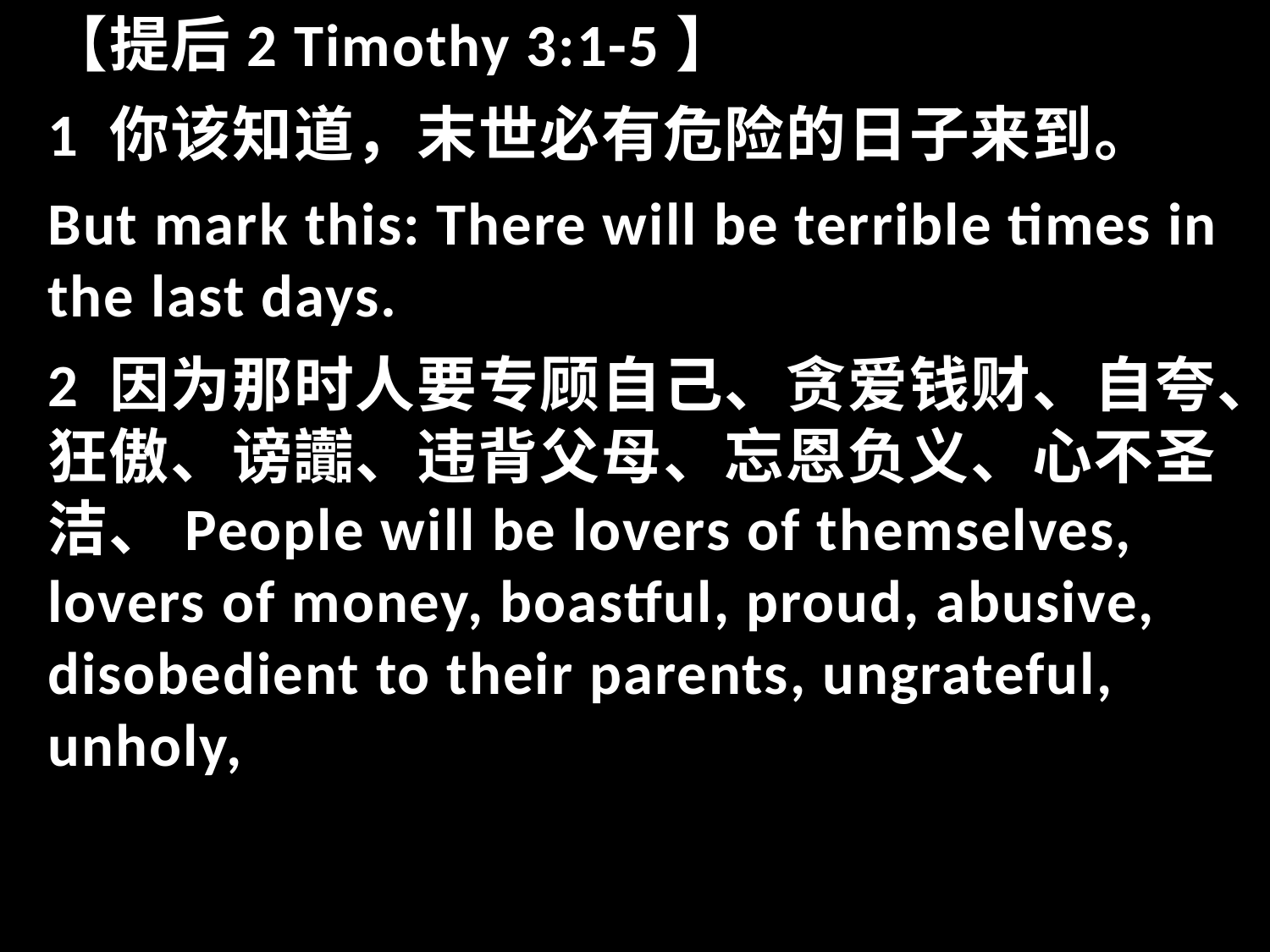

【提后2 Timothy 3:1-5】
1 你该知道，末世必有危险的日子来到。
But mark this: There will be terrible times in the last days.
2 因为那时人要专顾自己、贪爱钱财、自夸、狂傲、谤讟、违背父母、忘恩负义、心不圣洁、People will be lovers of themselves, lovers of money, boastful, proud, abusive, disobedient to their parents, ungrateful, unholy,